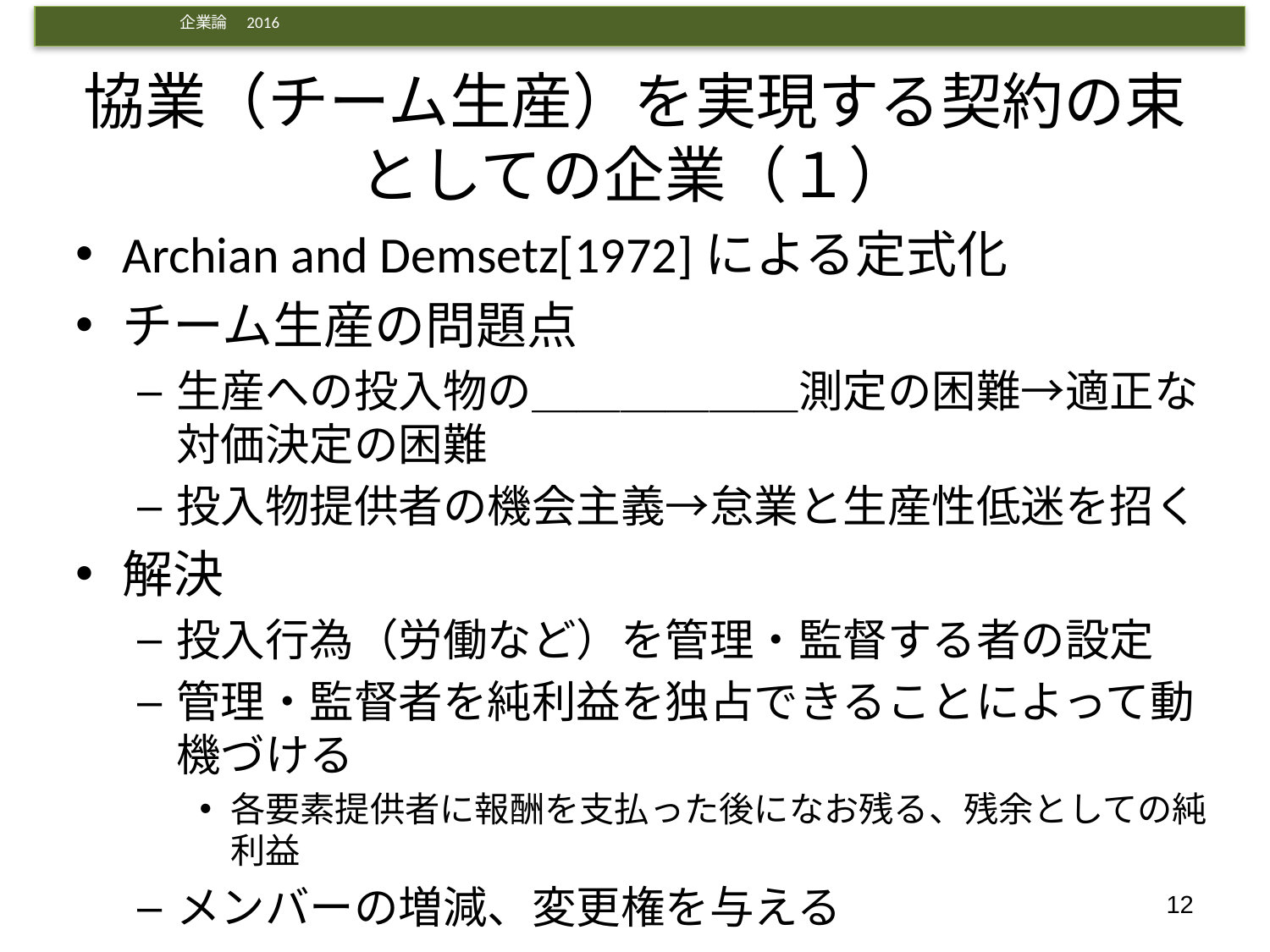

# 協業（チーム生産）を実現する契約の束としての企業（１）
Archian and Demsetz[1972]による定式化
チーム生産の問題点
生産への投入物の＿＿＿＿＿＿測定の困難→適正な対価決定の困難
投入物提供者の機会主義→怠業と生産性低迷を招く
解決
投入行為（労働など）を管理・監督する者の設定
管理・監督者を純利益を独占できることによって動機づける
各要素提供者に報酬を支払った後になお残る、残余としての純利益
メンバーの増減、変更権を与える
12